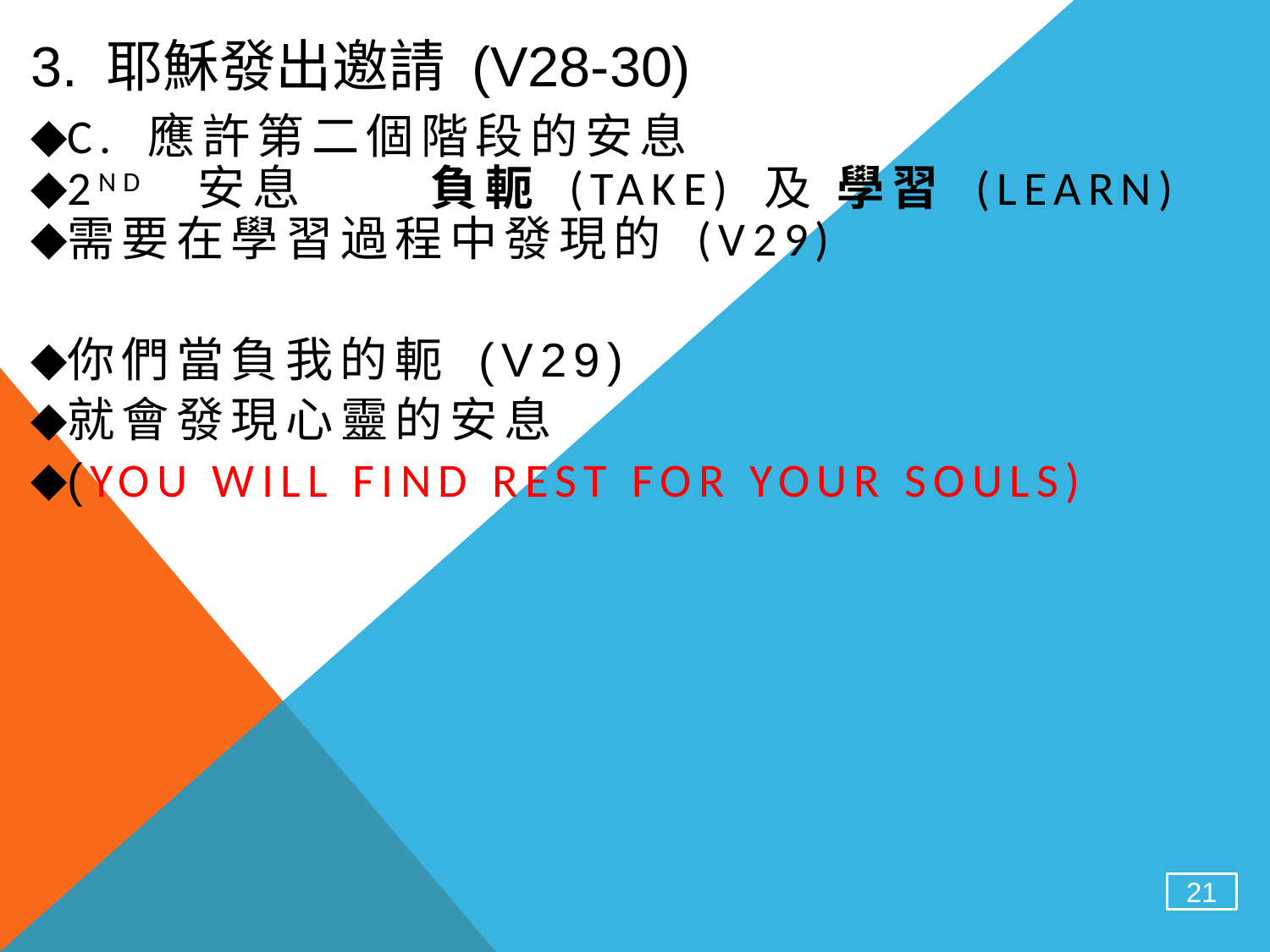

# 3. 耶穌發出邀請 (v28-30)
c. 應許第二個階段的安息
2nd   安息       負軛 (Take) 及 學習 (Learn)
需要在學習過程中發現的 (v29)

你們當負我的軛 (v29)
就會發現心靈的安息
(you will find rest for your souls)
21